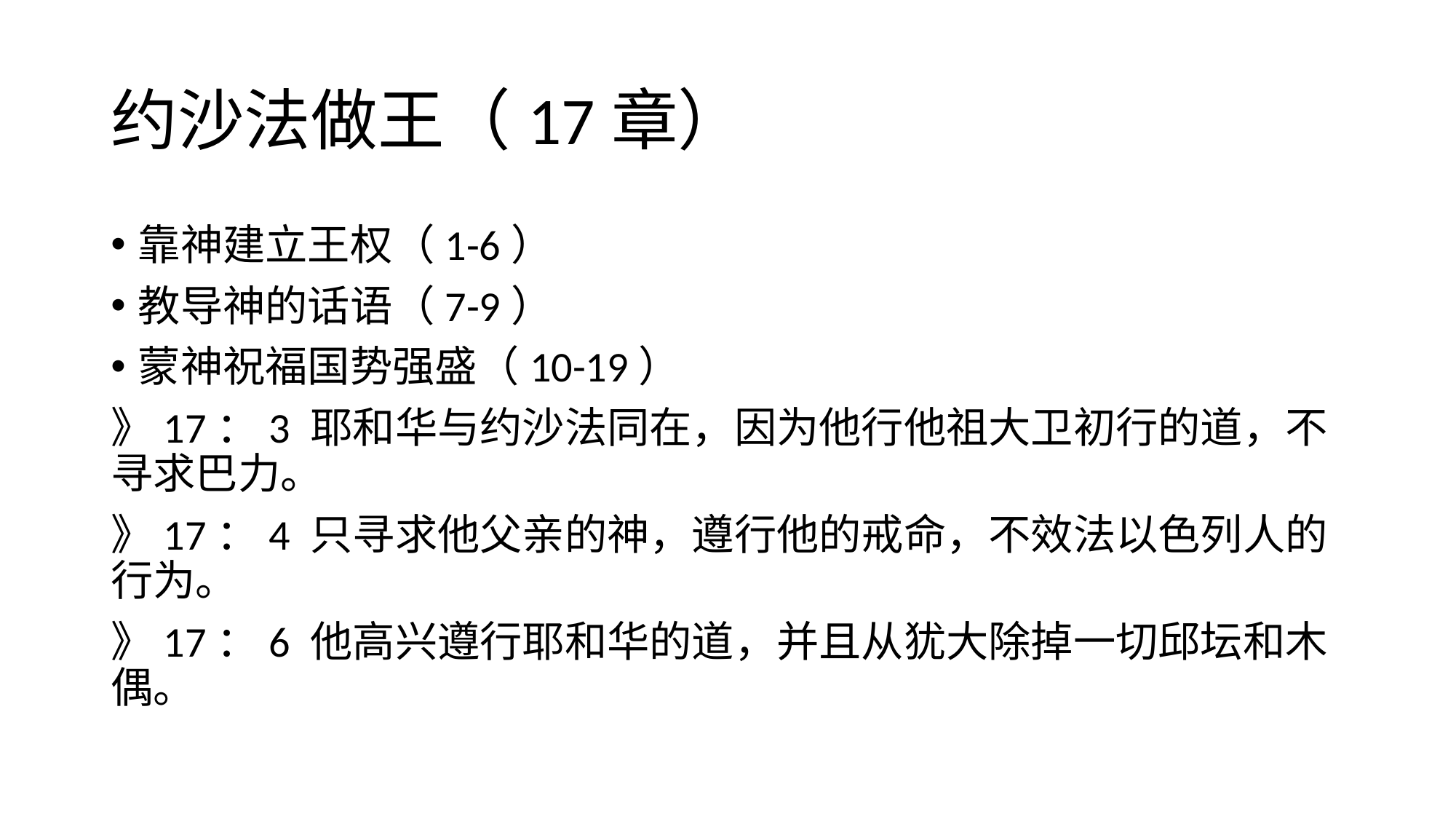

# 约沙法做王（17章）
靠神建立王权（1-6）
教导神的话语（7-9）
蒙神祝福国势强盛（10-19）
》17：3 耶和华与约沙法同在，因为他行他祖大卫初行的道，不寻求巴力。
》17：4 只寻求他父亲的神，遵行他的戒命，不效法以色列人的行为。
》17：6 他高兴遵行耶和华的道，并且从犹大除掉一切邱坛和木偶。